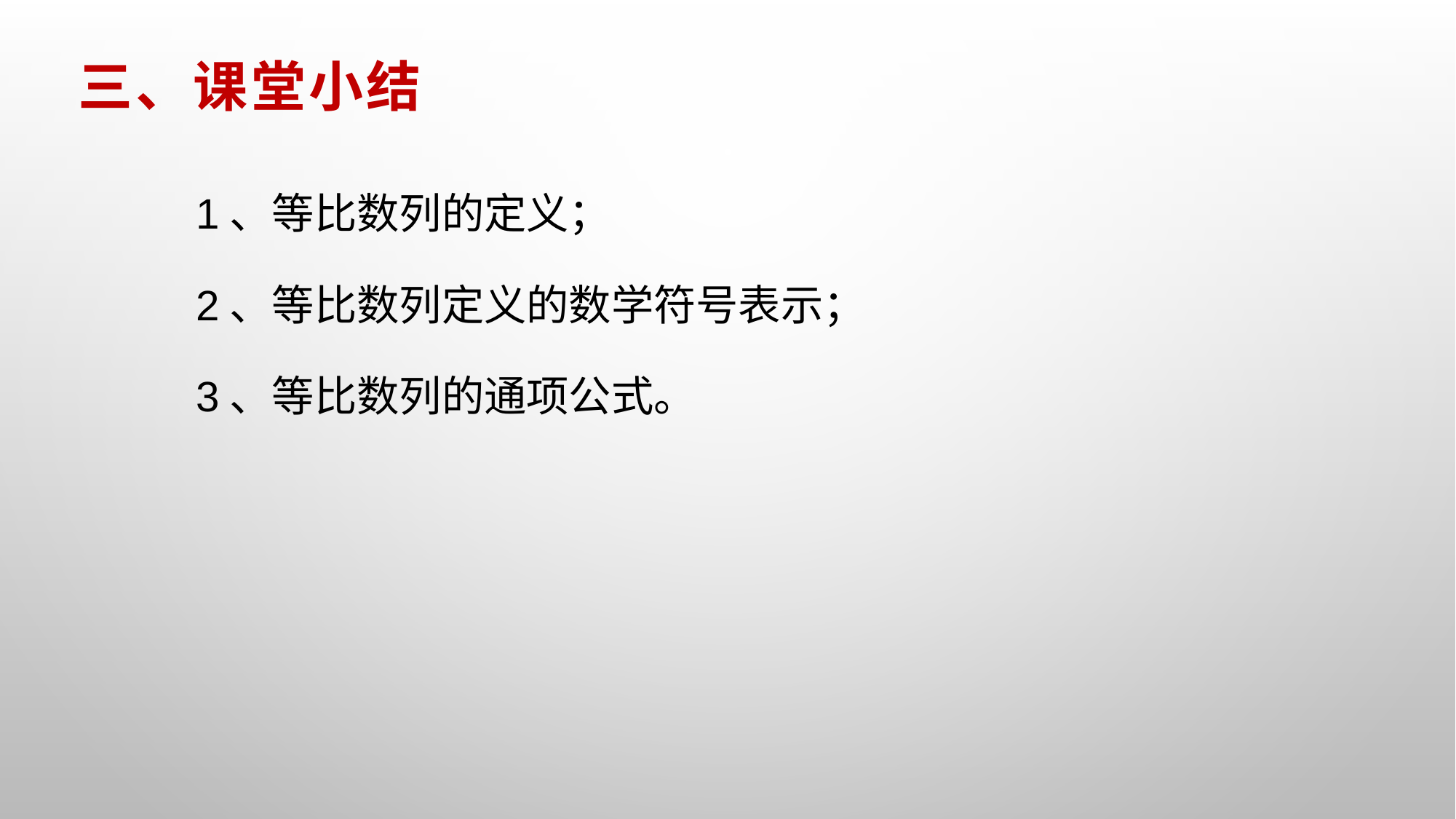

三、课堂小结
1、等比数列的定义；
2、等比数列定义的数学符号表示；
3、等比数列的通项公式。